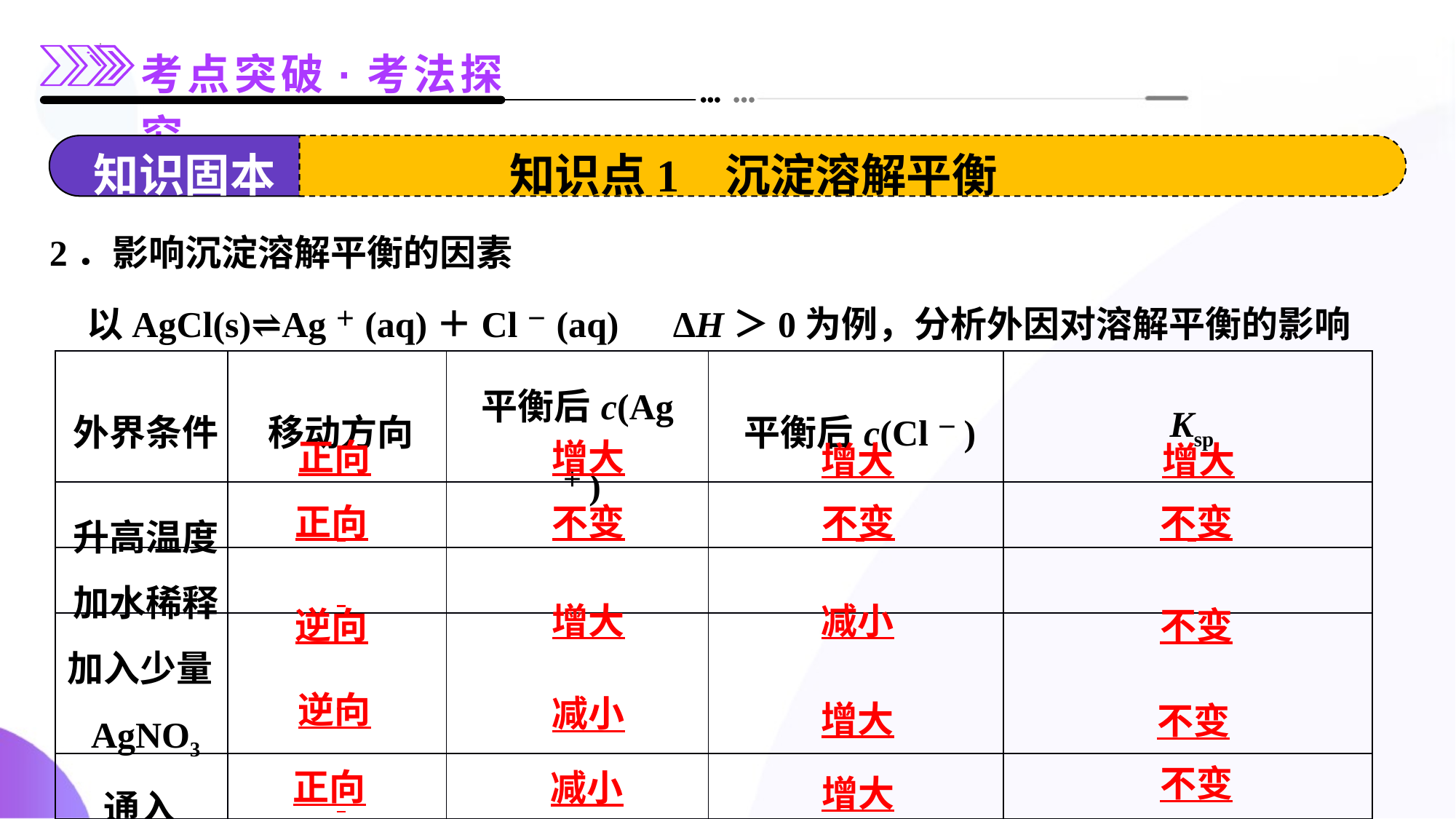

知识点1   沉淀溶解平衡
2．影响沉淀溶解平衡的因素
以AgCl(s)⇌Ag＋(aq)＋Cl－(aq)　ΔH＞0为例，分析外因对溶解平衡的影响
| 外界条件 | 移动方向 | 平衡后c(Ag＋) | 平衡后c(Cl－) | Ksp |
| --- | --- | --- | --- | --- |
| 升高温度 |  |  |  |  |
| 加水稀释 |  |  |  |  |
| 加入少量AgNO3 |  |  |  |  |
| 通入HCl |  |  |  |  |
| 通入H2S |  |  |  |  |
正向
增大
增大
增大
正向
不变
不变
不变
增大
减小
逆向
不变
逆向
减小
增大
不变
不变
正向
减小
增大